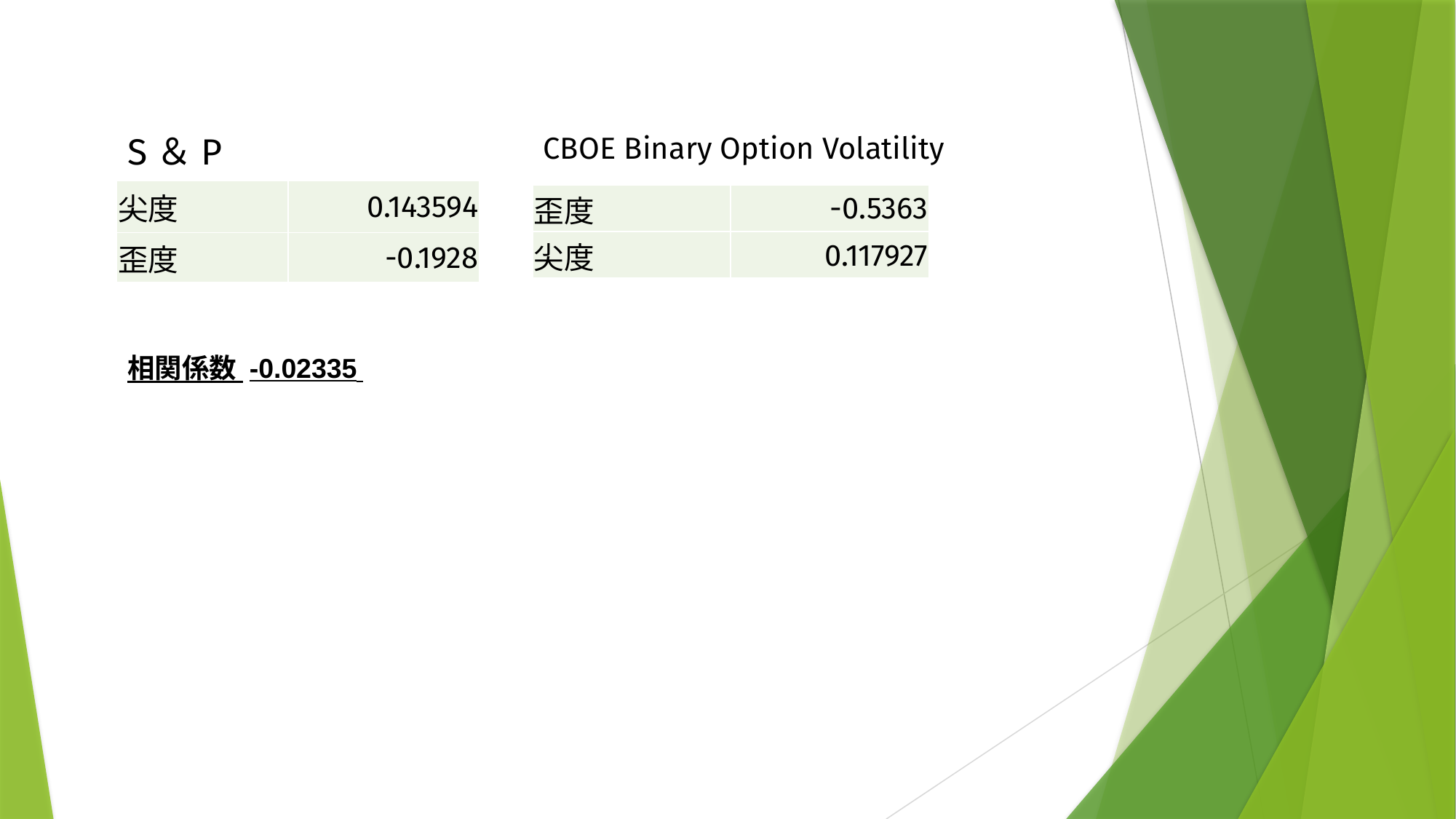

S＆P
CBOE Binary Option Volatility
| 尖度 | 0.143594 |
| --- | --- |
| 歪度 | -0.1928 |
| 歪度 | -0.5363 |
| --- | --- |
| 尖度 | 0.117927 |
相関係数 -0.02335